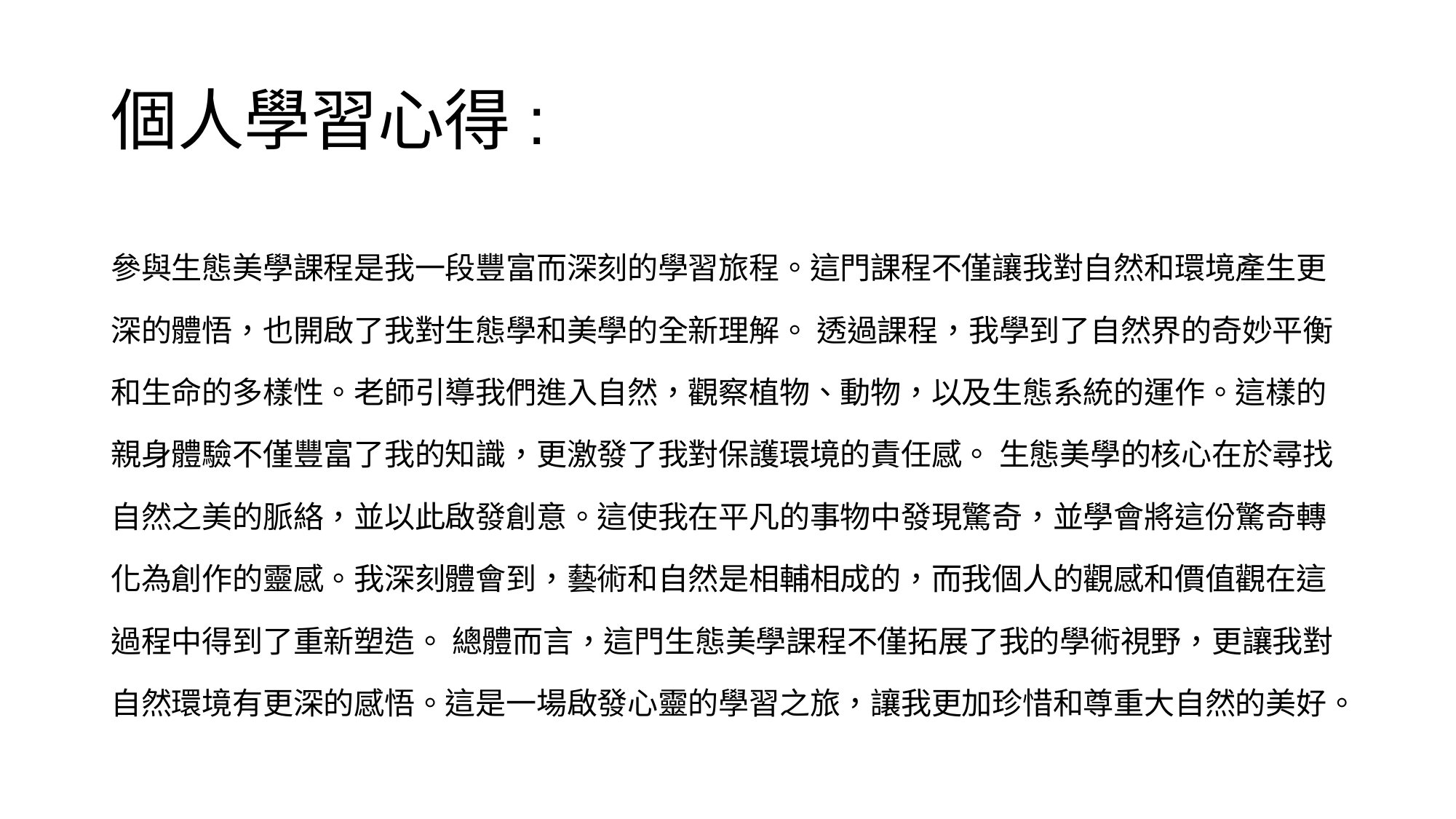

# 個人學習心得:
參與生態美學課程是我一段豐富而深刻的學習旅程。這門課程不僅讓我對自然和環境產生更深的體悟，也開啟了我對生態學和美學的全新理解。 透過課程，我學到了自然界的奇妙平衡和生命的多樣性。老師引導我們進入自然，觀察植物、動物，以及生態系統的運作。這樣的親身體驗不僅豐富了我的知識，更激發了我對保護環境的責任感。 生態美學的核心在於尋找自然之美的脈絡，並以此啟發創意。這使我在平凡的事物中發現驚奇，並學會將這份驚奇轉化為創作的靈感。我深刻體會到，藝術和自然是相輔相成的，而我個人的觀感和價值觀在這過程中得到了重新塑造。 總體而言，這門生態美學課程不僅拓展了我的學術視野，更讓我對自然環境有更深的感悟。這是一場啟發心靈的學習之旅，讓我更加珍惜和尊重大自然的美好。